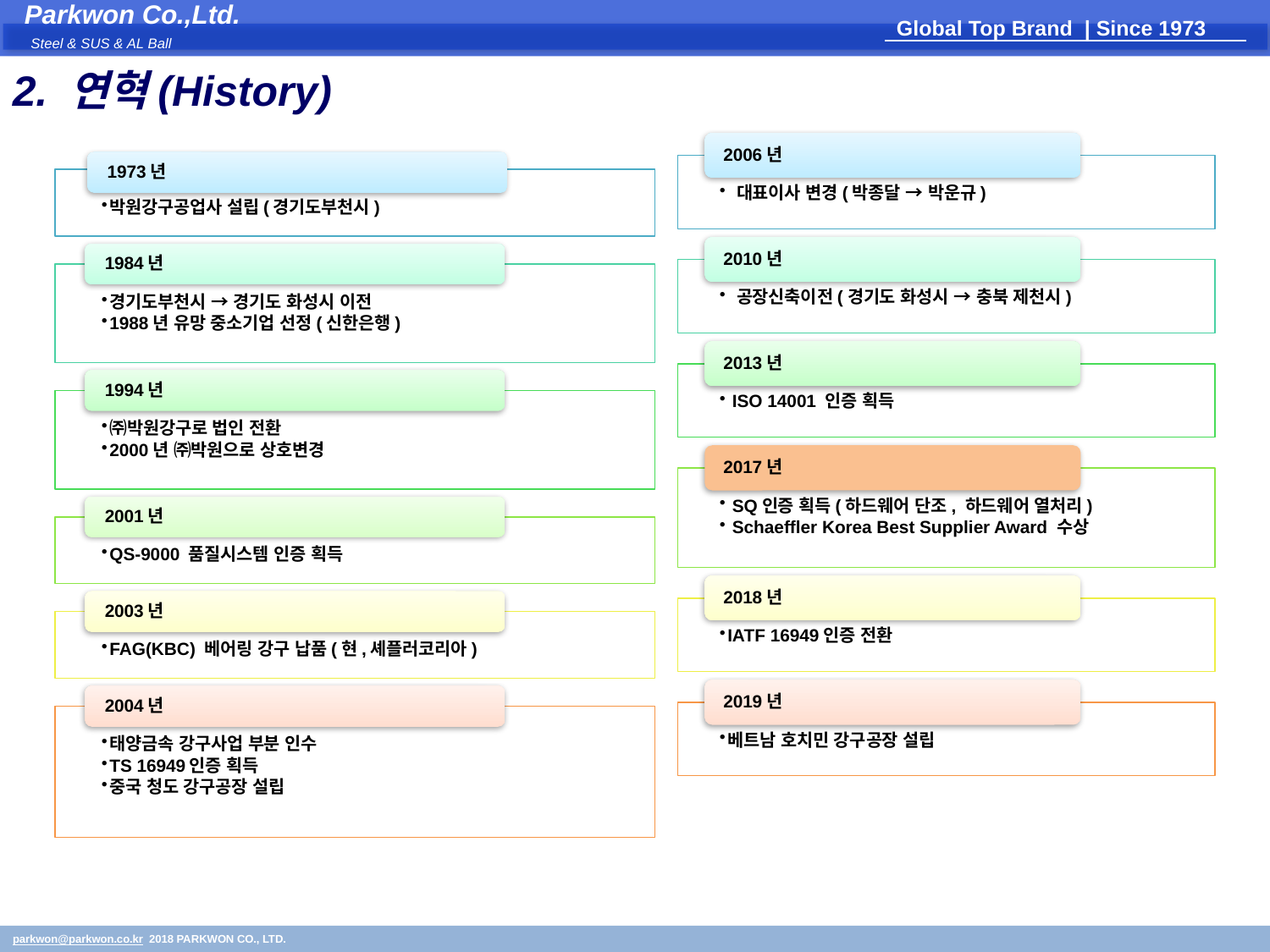

Parkwon Co.,Ltd.
Global Top Brand  | Since 1973

Steel & SUS & AL Ball
2. 연혁(History)
박원강구공업사 설립(경기도부천시)
1973년
경기도부천시 → 경기도 화성시 이전
1988년 유망 중소기업 선정(신한은행)
1984년
㈜박원강구로 법인 전환
2000년 ㈜박원으로 상호변경
1994년
QS-9000 품질시스템 인증 획득
2001년
FAG(KBC) 베어링 강구 납품(현,셰플러코리아)
2003년
태양금속 강구사업 부분 인수
TS 16949인증 획득
중국 청도 강구공장 설립
2004년
 대표이사 변경(박종달 → 박운규)
2006년
 공장신축이전(경기도 화성시 → 충북 제천시)
2010년
 ISO 14001 인증 획득
2013년
 SQ인증 획득(하드웨어 단조, 하드웨어 열처리)
 Schaeffler Korea Best Supplier Award 수상
2017년
IATF 16949인증 전환
2018년
베트남 호치민 강구공장 설립
2019년
parkwon@parkwon.co.kr  2018 PARKWON CO., LTD.